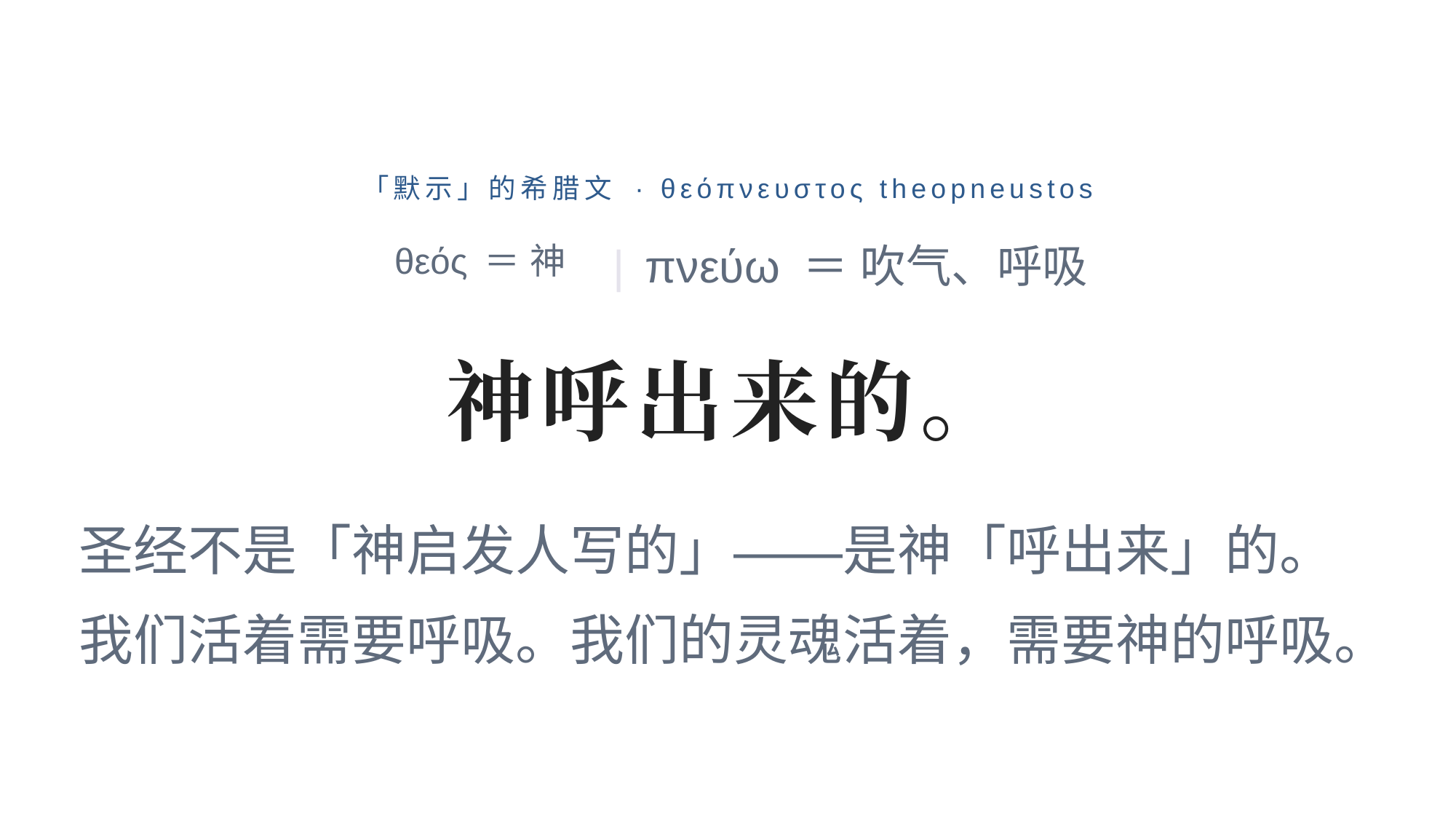

「默示」的希腊文 · θεόπνευστος theopneustos
θεός ＝ 神
|
πνεύω ＝ 吹气、呼吸
神呼出来的。
圣经不是「神启发人写的」——是神「呼出来」的。 我们活着需要呼吸。我们的灵魂活着，需要神的呼吸。